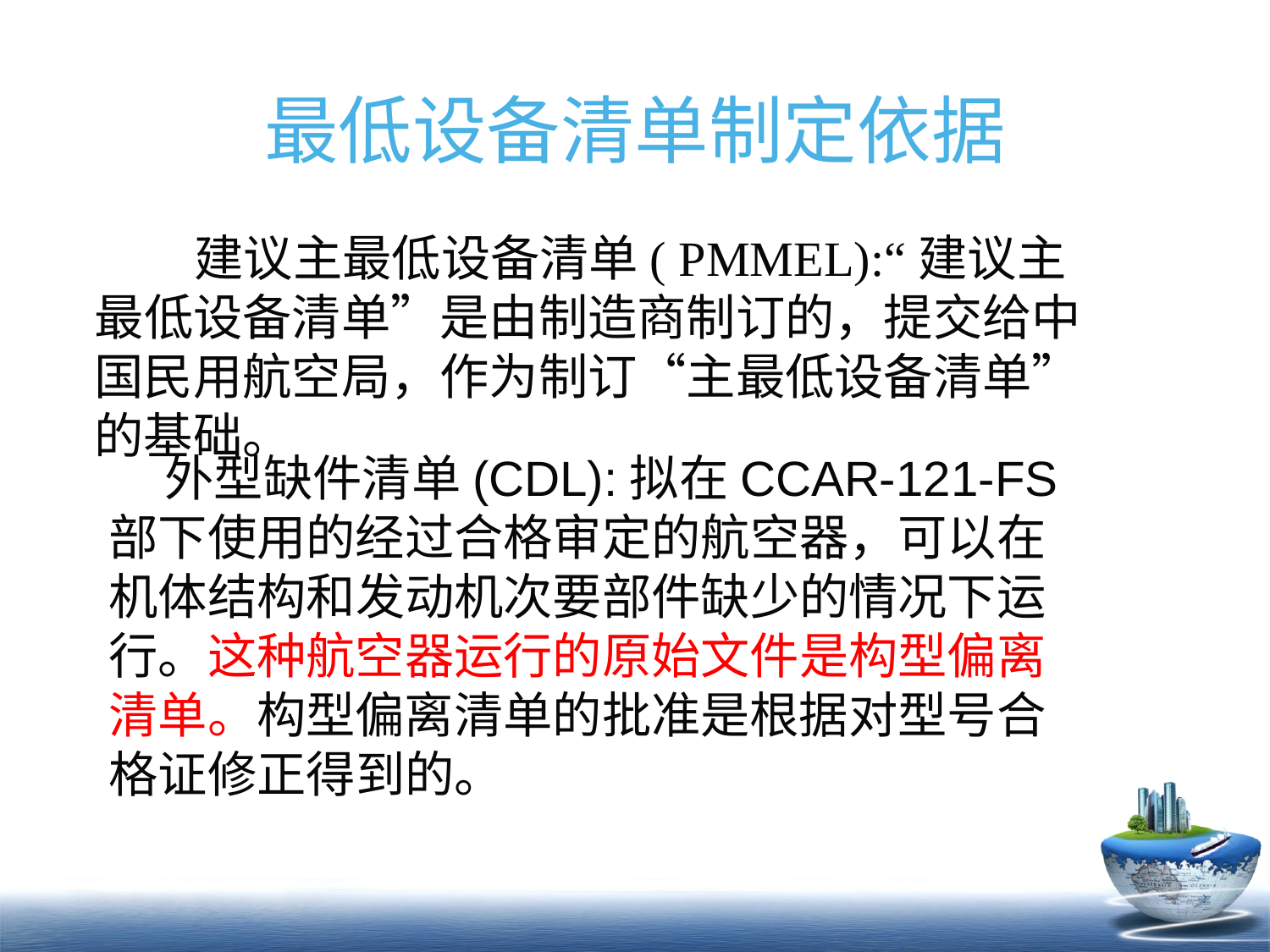

最低设备清单制定依据
        建议主最低设备清单( PMMEL):“建议主最低设备清单”是由制造商制订的，提交给中国民用航空局，作为制订“主最低设备清单”的基础。
    外型缺件清单(CDL):拟在CCAR-121-FS部下使用的经过合格审定的航空器，可以在机体结构和发动机次要部件缺少的情况下运行。这种航空器运行的原始文件是构型偏离清单。构型偏离清单的批准是根据对型号合格证修正得到的。